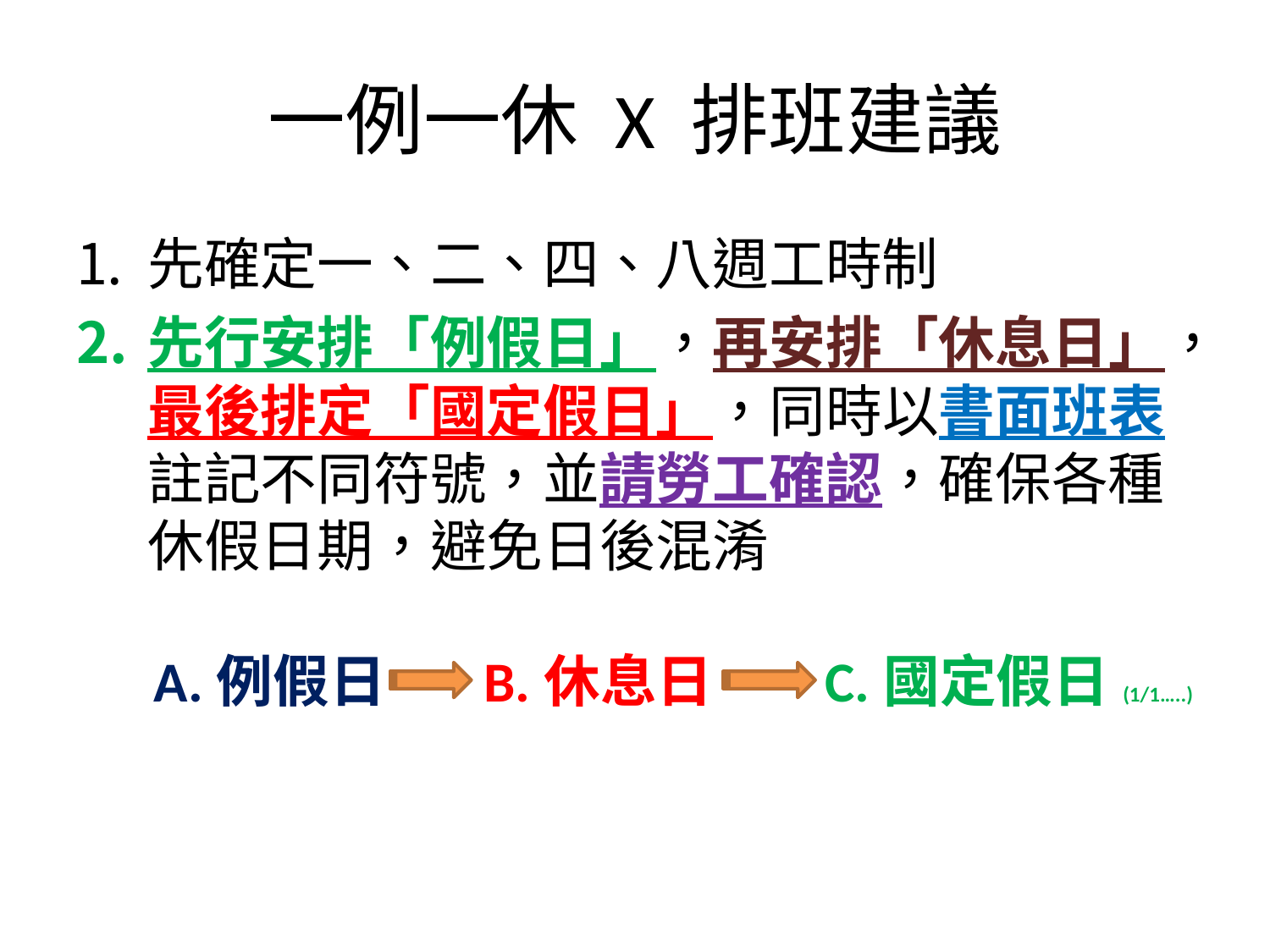

# 一例一休 X 排班建議
先確定一、二、四、八週工時制
先行安排「例假日」，再安排「休息日」，最後排定「國定假日」，同時以書面班表註記不同符號，並請勞工確認，確保各種休假日期，避免日後混淆

   C.國定假日(1/1…..)
B.休息日
A.例假日